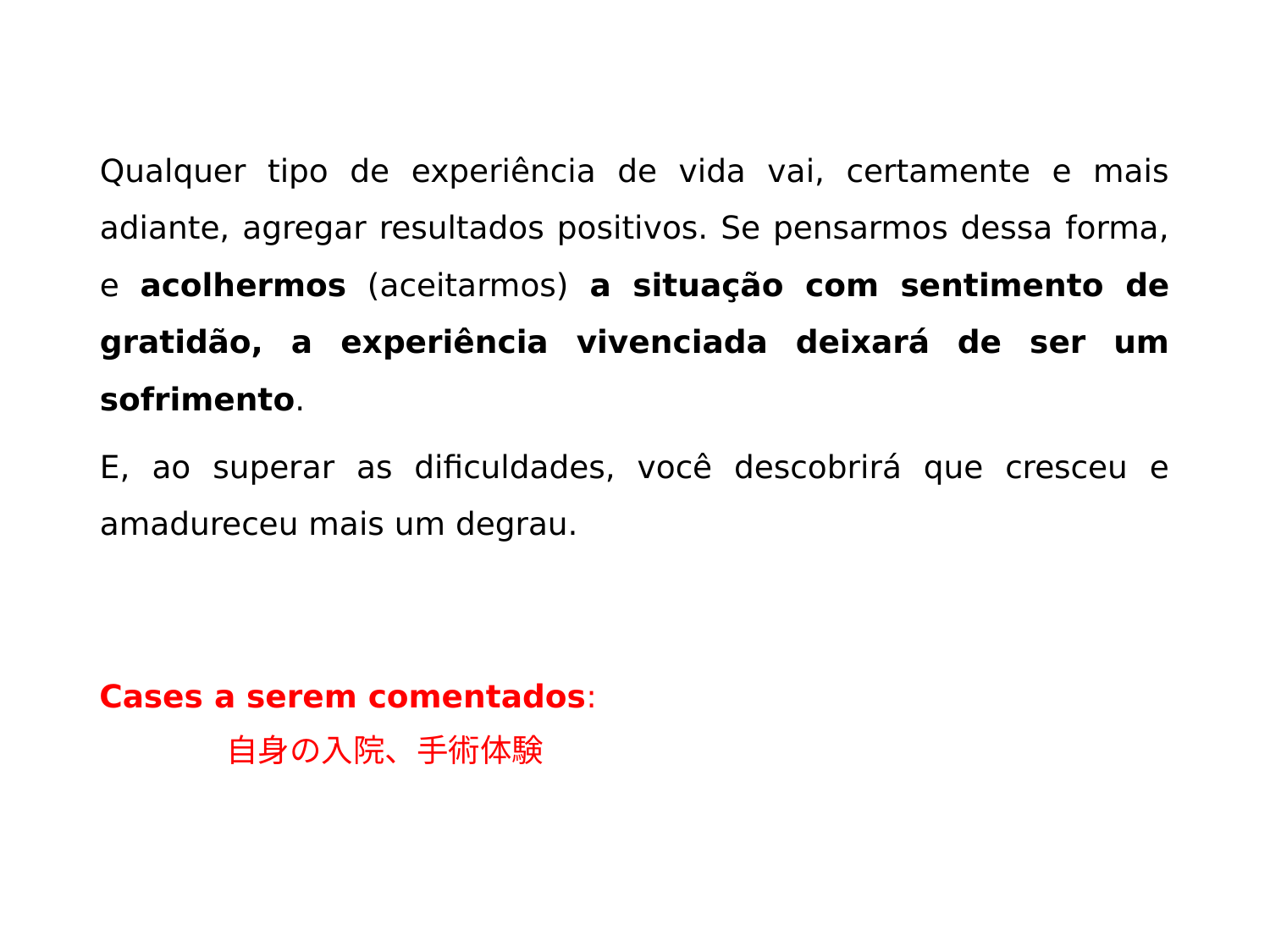

Qualquer tipo de experiência de vida vai, certamente e mais adiante, agregar resultados positivos. Se pensarmos dessa forma, e acolhermos (aceitarmos) a situação com sentimento de gratidão, a experiência vivenciada deixará de ser um sofrimento.
E, ao superar as dificuldades, você descobrirá que cresceu e amadureceu mais um degrau.
Cases a serem comentados:
自身の入院、手術体験